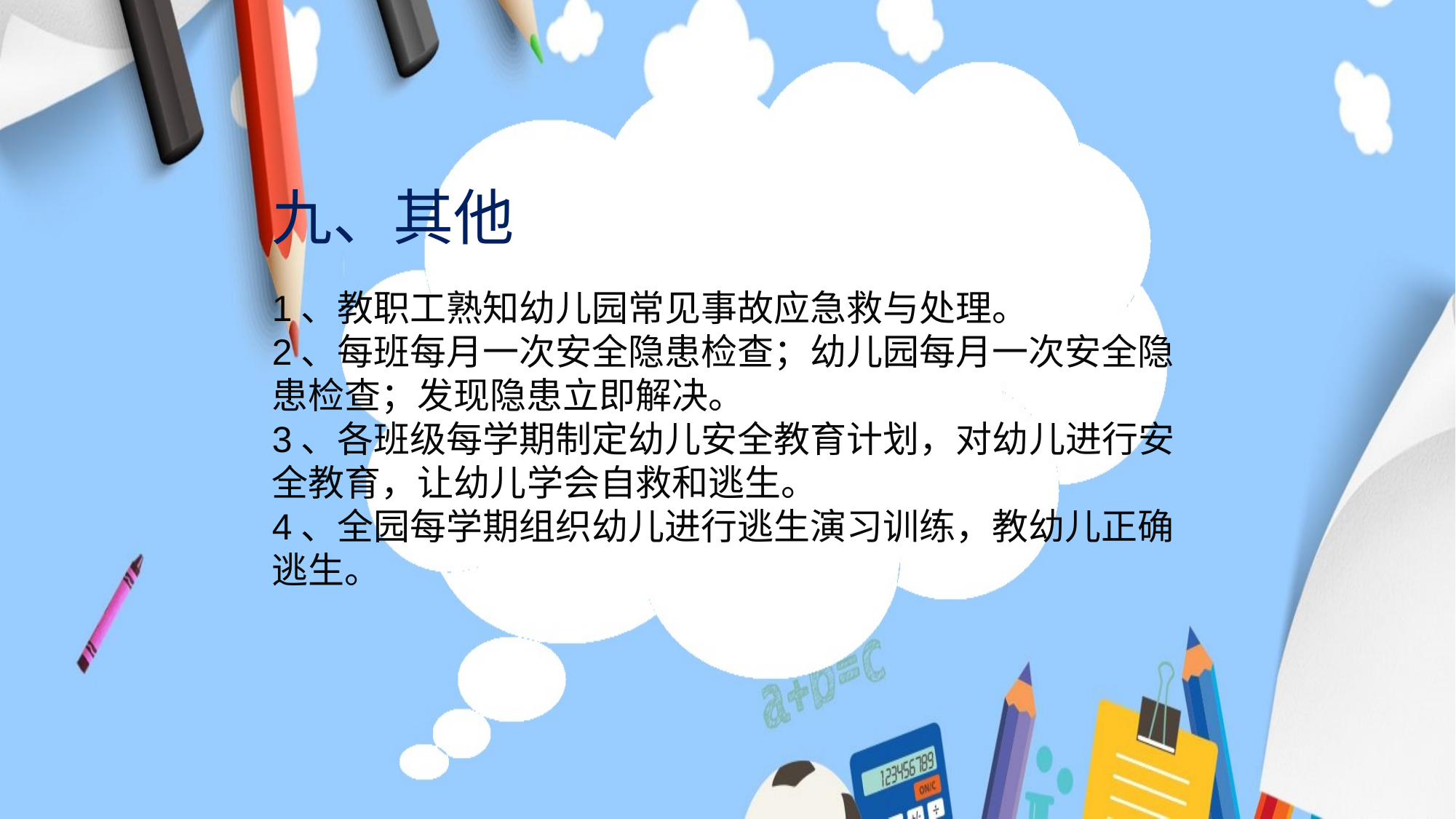

九、其他
1、教职工熟知幼儿园常见事故应急救与处理。
2、每班每月一次安全隐患检查；幼儿园每月一次安全隐患检查；发现隐患立即解决。
3、各班级每学期制定幼儿安全教育计划，对幼儿进行安全教育，让幼儿学会自救和逃生。
4、全园每学期组织幼儿进行逃生演习训练，教幼儿正确逃生。